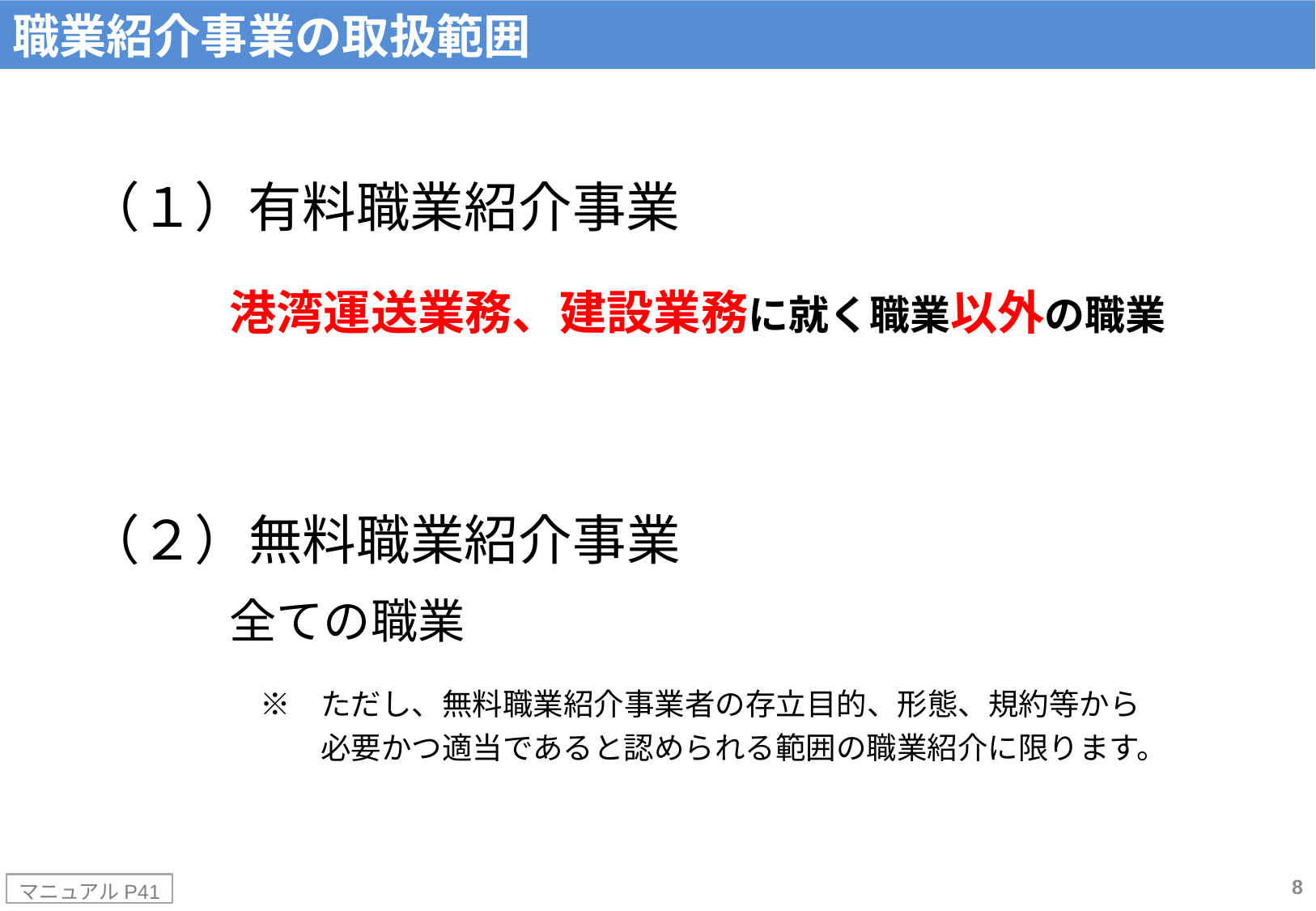

職業紹介事業の取扱範囲
（１）有料職業紹介事業
港湾運送業務、建設業務に就く職業以外の職業
（２）無料職業紹介事業
全ての職業
　※　ただし、無料職業紹介事業者の存立目的、形態、規約等から
　　　必要かつ適当であると認められる範囲の職業紹介に限ります。
8
マニュアルP41